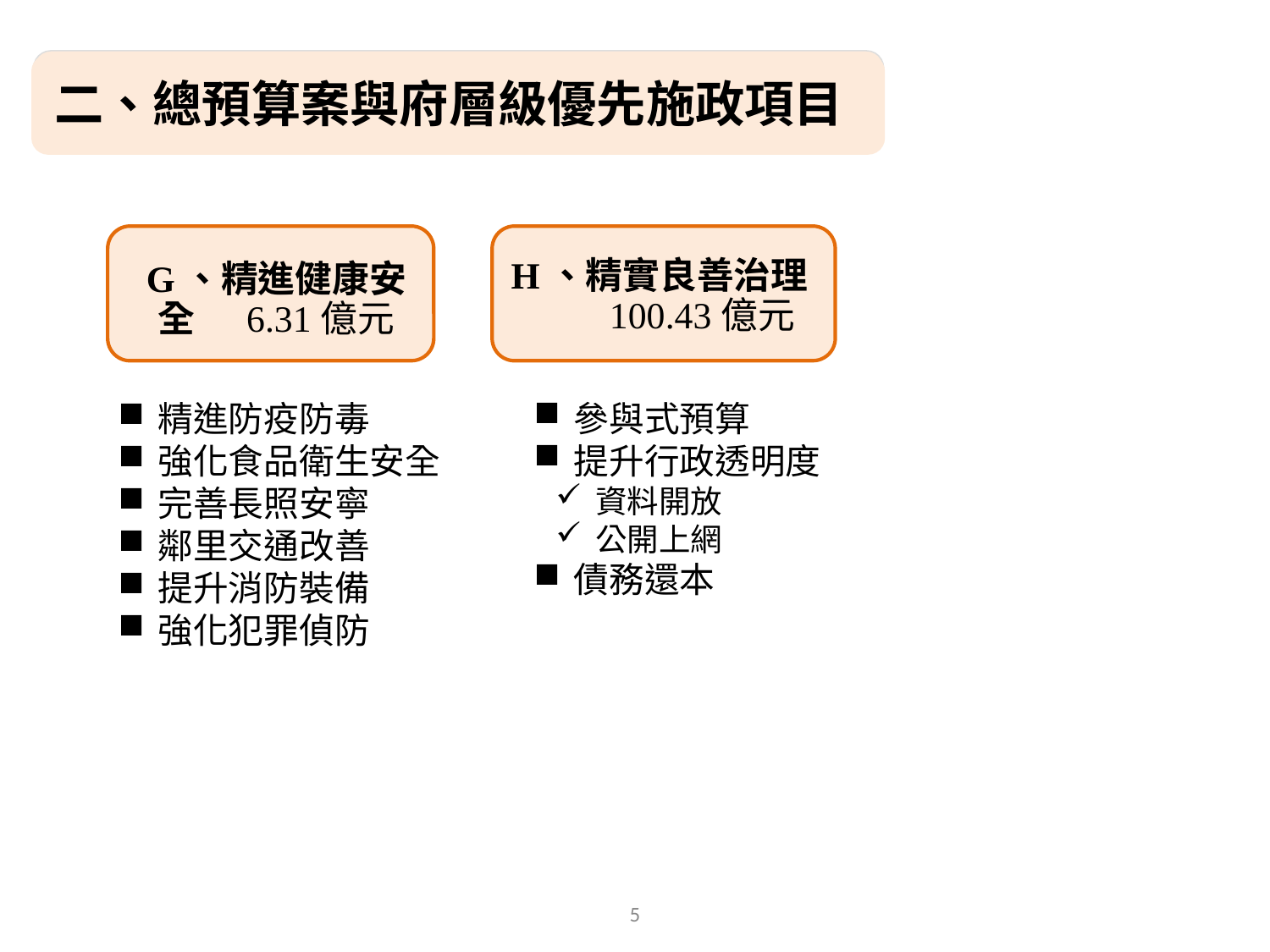

二、總預算案與府層級優先施政項目

G、精進健康安全     6.31億元

H、精實良善治理          100.43億元
精進防疫防毒
強化食品衛生安全
完善長照安寧
鄰里交通改善
提升消防裝備
強化犯罪偵防

參與式預算
提升行政透明度
資料開放
公開上網
債務還本

5